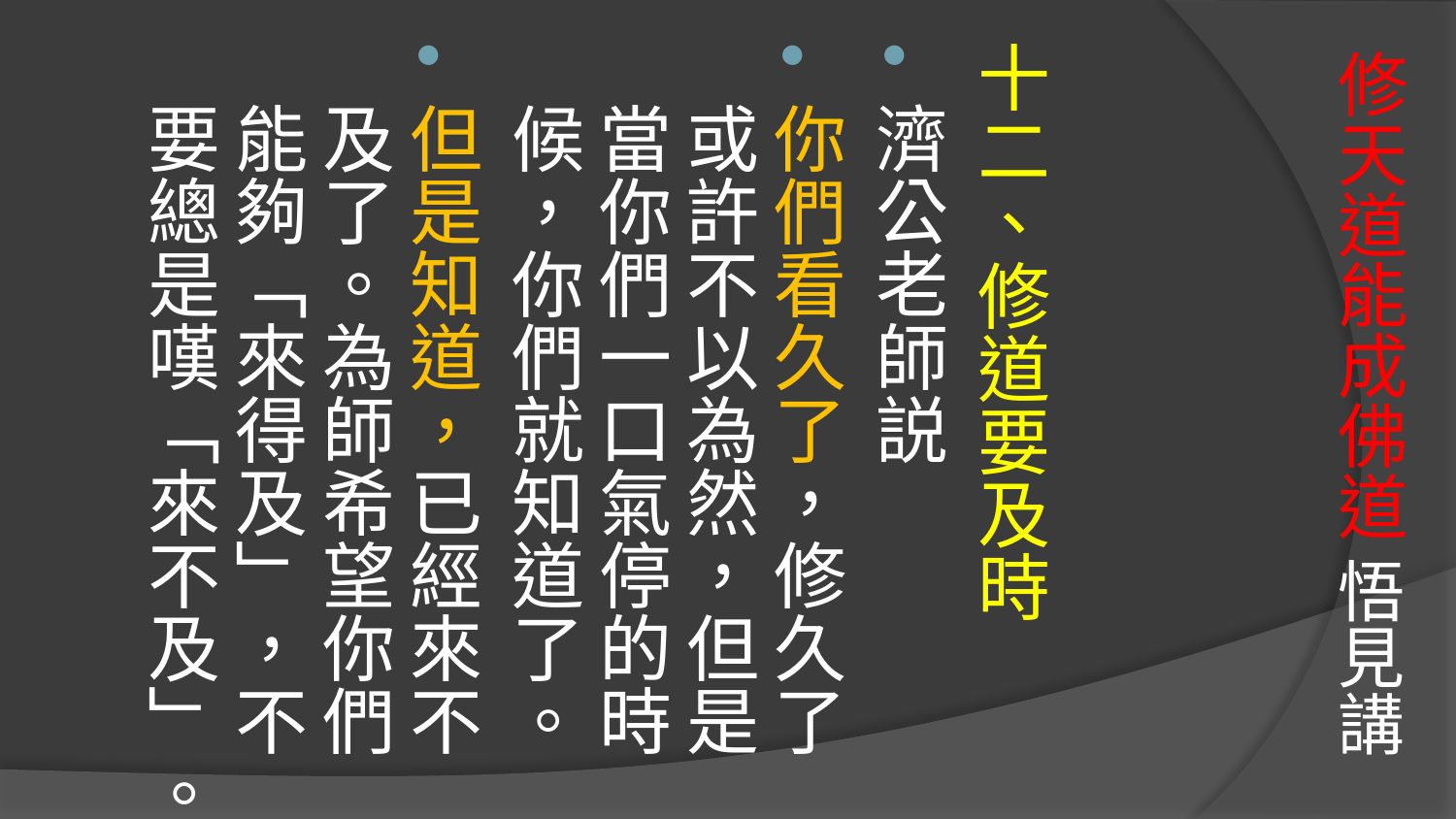

# 修天道能成佛道 悟見講
十二、修道要及時
濟公老師説
你們看久了，修久了或許不以為然，但是當你們一口氣停的時候，你們就知道了。
但是知道，已經來不及了。為師希望你們能夠「來得及」，不要總是嘆「來不及」。